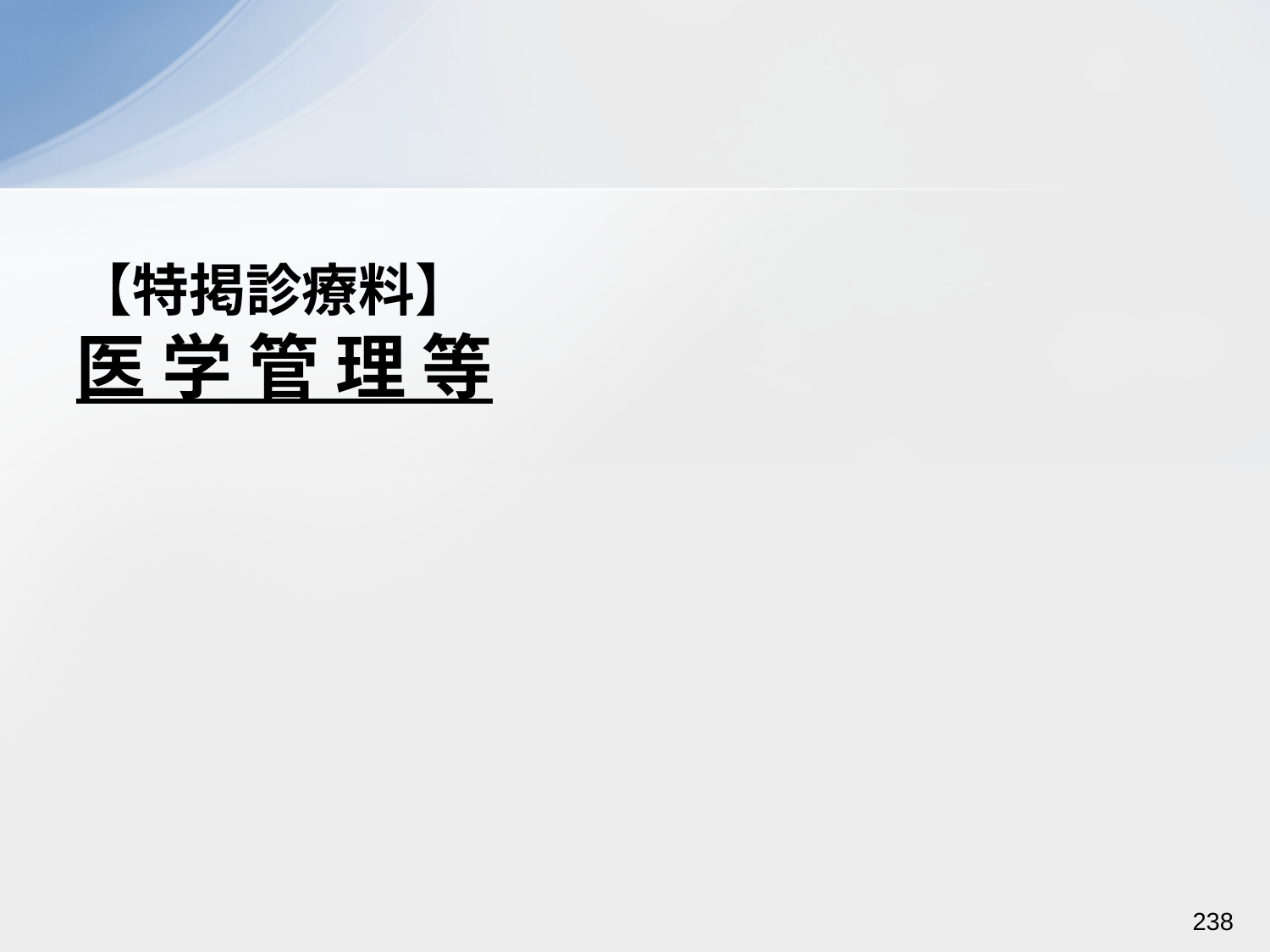

# 【特掲診療料】 医 学 管 理 等
238